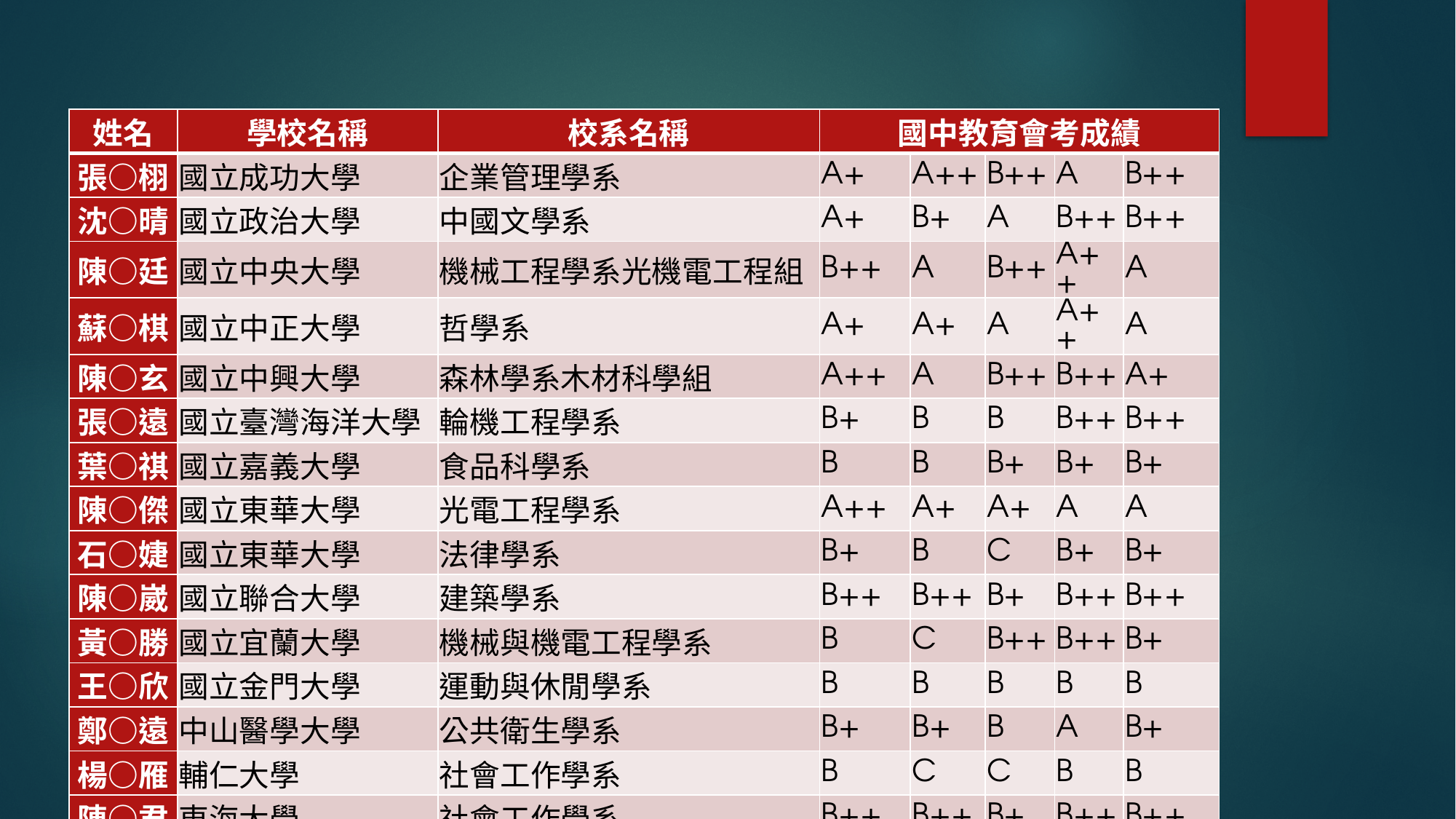

| 姓名 | 學校名稱 | 校系名稱 | 國中教育會考成績 |  |  |  |  |
| --- | --- | --- | --- | --- | --- | --- | --- |
| 張○栩 | 國立成功大學 | 企業管理學系 | A+ | A++ | B++ | A | B++ |
| 沈○晴 | 國立政治大學 | 中國文學系 | A+ | B+ | A | B++ | B++ |
| 陳○廷 | 國立中央大學 | 機械工程學系光機電工程組 | B++ | A | B++ | A++ | A |
| 蘇○棋 | 國立中正大學 | 哲學系 | A+ | A+ | A | A++ | A |
| 陳○玄 | 國立中興大學 | 森林學系木材科學組 | A++ | A | B++ | B++ | A+ |
| 張○遠 | 國立臺灣海洋大學 | 輪機工程學系 | B+ | B | B | B++ | B++ |
| 葉○祺 | 國立嘉義大學 | 食品科學系 | B | B | B+ | B+ | B+ |
| 陳○傑 | 國立東華大學 | 光電工程學系 | A++ | A+ | A+ | A | A |
| 石○婕 | 國立東華大學 | 法律學系 | B+ | B | C | B+ | B+ |
| 陳○崴 | 國立聯合大學 | 建築學系 | B++ | B++ | B+ | B++ | B++ |
| 黃○勝 | 國立宜蘭大學 | 機械與機電工程學系 | B | C | B++ | B++ | B+ |
| 王○欣 | 國立金門大學 | 運動與休閒學系 | B | B | B | B | B |
| 鄭○遠 | 中山醫學大學 | 公共衛生學系 | B+ | B+ | B | A | B+ |
| 楊○雁 | 輔仁大學 | 社會工作學系 | B | C | C | B | B |
| 陳○君 | 東海大學 | 社會工作學系 | B++ | B++ | B+ | B++ | B++ |
| 林○臣 | 東海大學 | 景觀學系 | B+ | B | B | B++ | B |